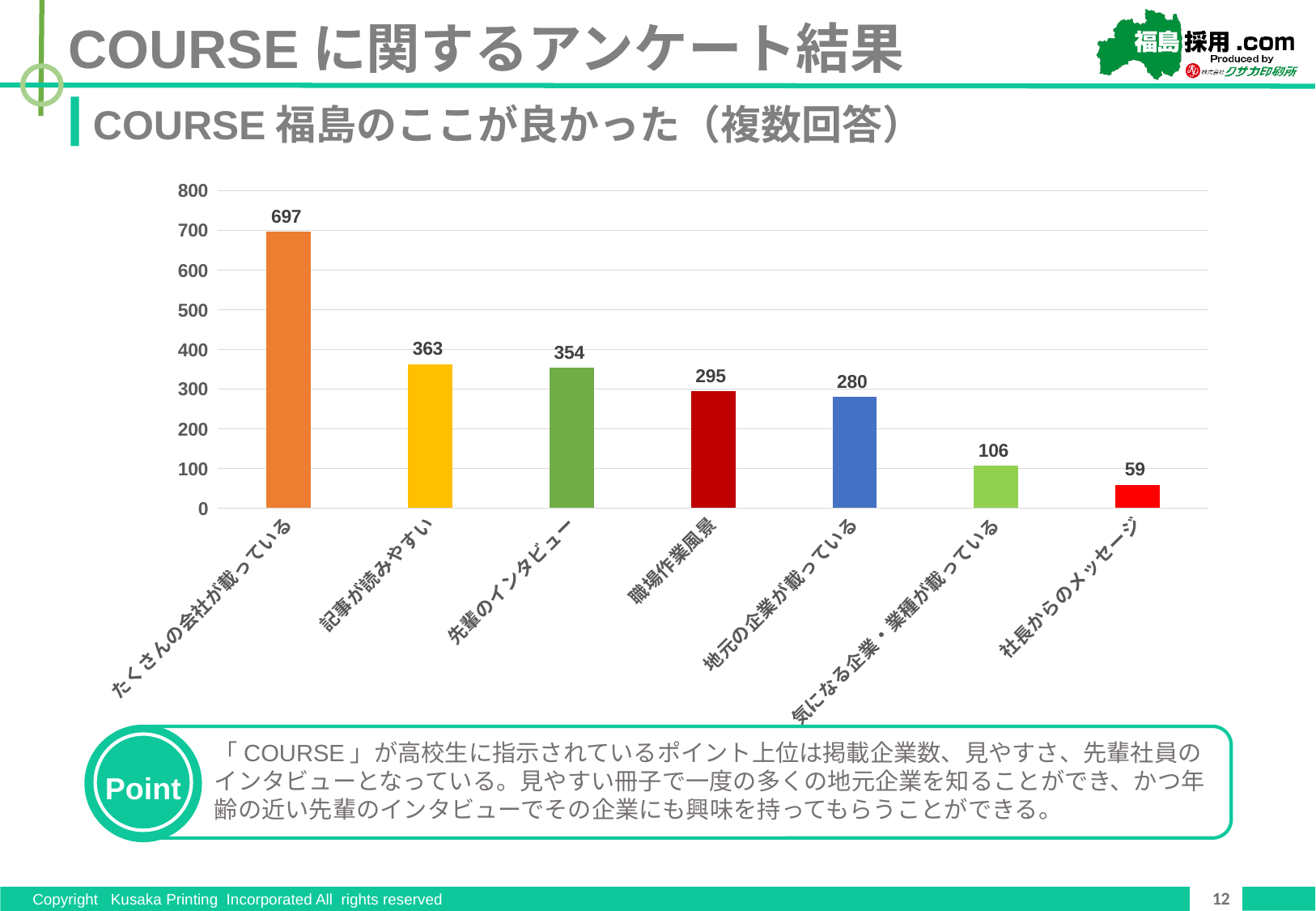

COURSEに関するアンケート結果
COURSE福島のここが良かった（複数回答）

### Chart

| Category |  |
|---|---|
| たくさんの会社が載っている | 697.0 |
| 記事が読みやすい | 363.0 |
| 先輩のインタビュー | 354.0 |
| 職場作業風景 | 295.0 |
| 地元の企業が載っている | 280.0 |
| 気になる企業・業種が載っている | 106.0 |
| 社長からのメッセージ | 59.0 |

「COURSE」が高校生に指示されているポイント上位は掲載企業数、見やすさ、先輩社員のインタビューとなっている。見やすい冊子で一度の多くの地元企業を知ることができ、かつ年齢の近い先輩のインタビューでその企業にも興味を持ってもらうことができる。

Point